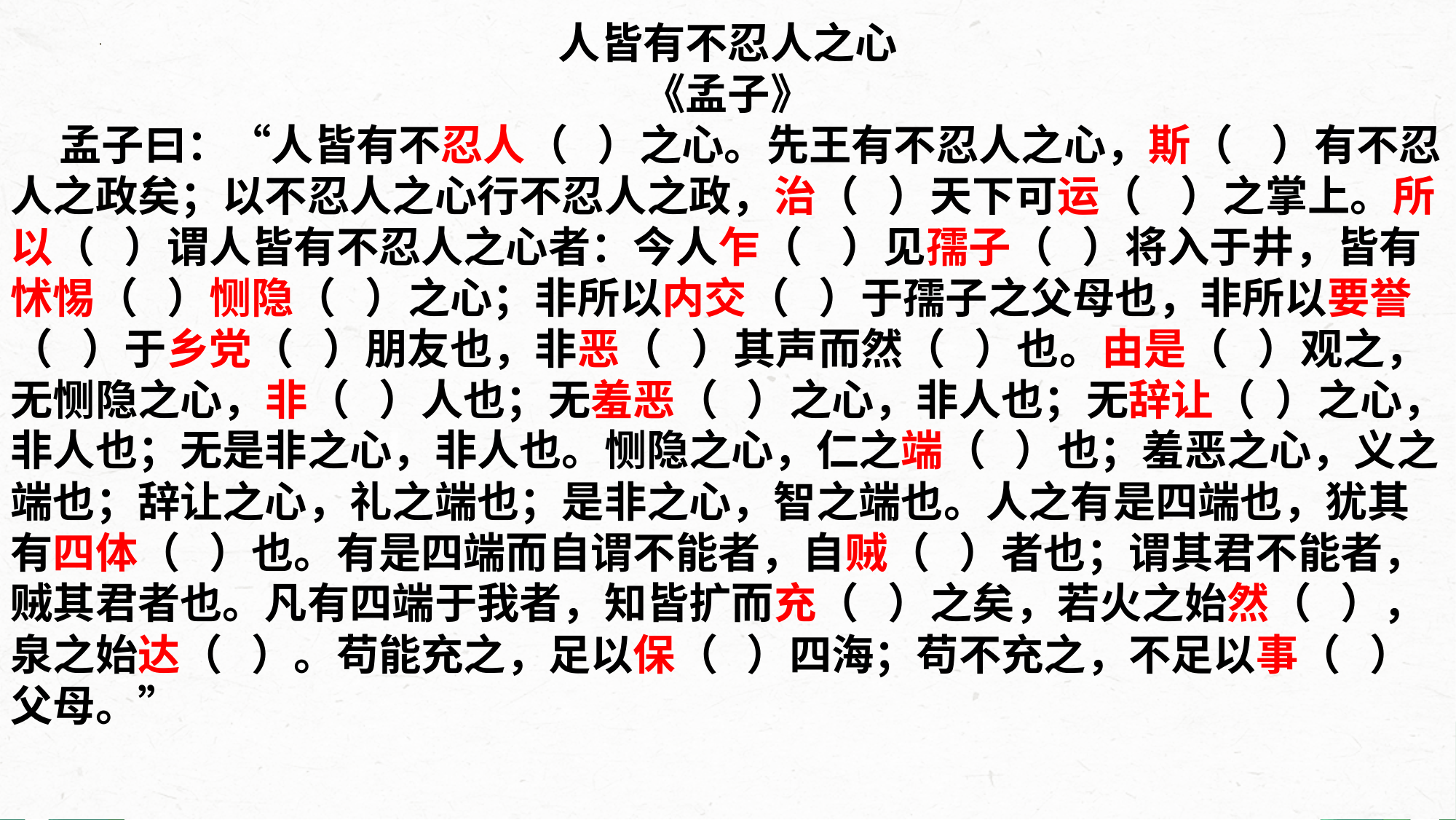

人皆有不忍人之心
《孟子》
    孟子曰：“人皆有不忍人（   ）之心。先王有不忍人之心，斯（    ）有不忍人之政矣；以不忍人之心行不忍人之政，治（   ）天下可运（    ）之掌上。所以（   ）谓人皆有不忍人之心者：今人乍（    ）见孺子（   ）将入于井，皆有怵惕（   ）恻隐（   ）之心；非所以内交（   ）于孺子之父母也，非所以要誉（   ）于乡党（   ）朋友也，非恶（   ）其声而然（   ）也。由是（   ）观之，无恻隐之心，非（   ）人也；无羞恶（   ）之心，非人也；无辞让（  ）之心，非人也；无是非之心，非人也。恻隐之心，仁之端（   ）也；羞恶之心，义之端也；辞让之心，礼之端也；是非之心，智之端也。人之有是四端也，犹其有四体（   ）也。有是四端而自谓不能者，自贼（   ）者也；谓其君不能者，贼其君者也。凡有四端于我者，知皆扩而充（   ）之矣，若火之始然（   ），泉之始达（   ）。苟能充之，足以保（   ）四海；苟不充之，不足以事（   ）父母。”